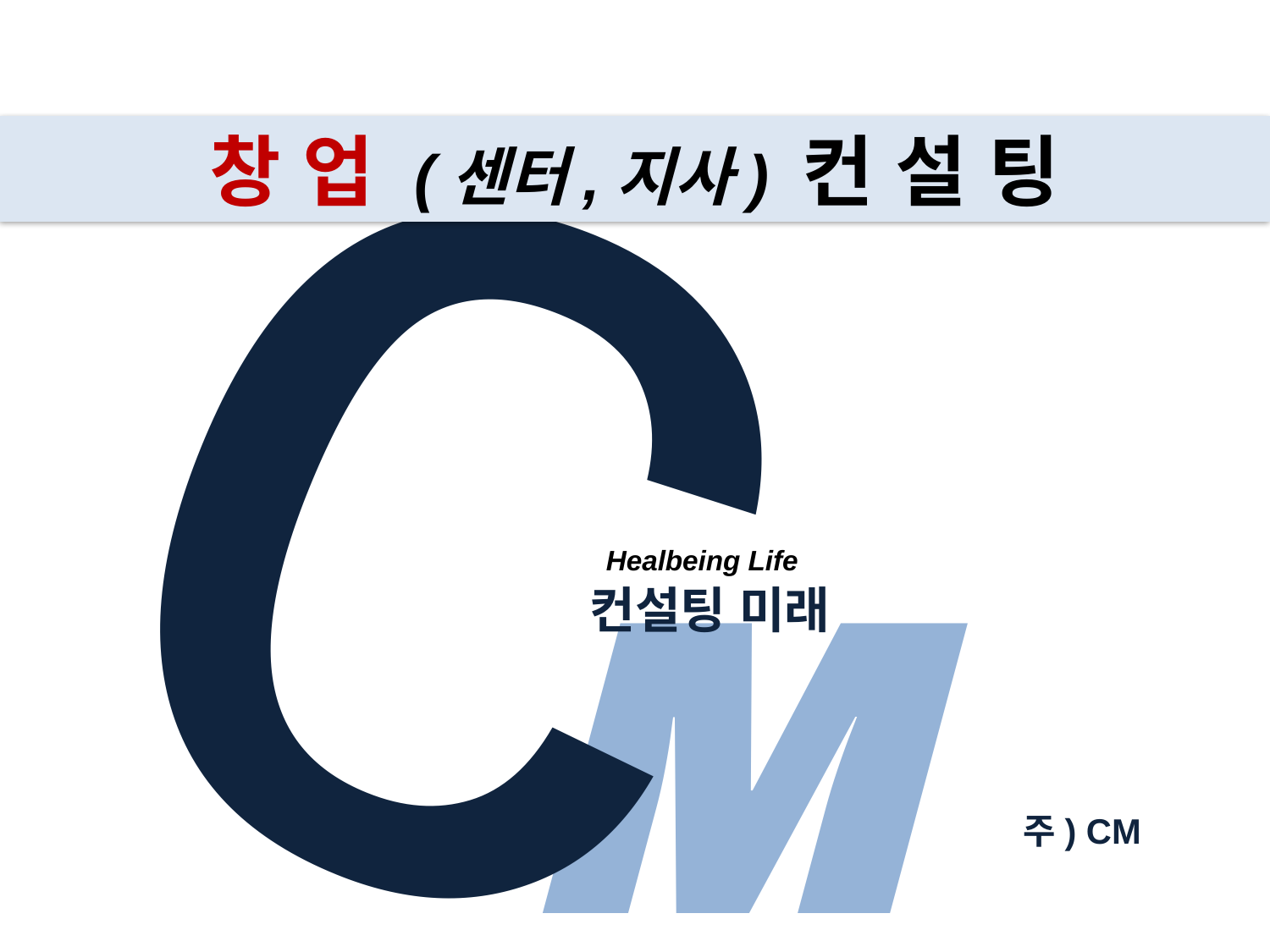

c
창 업 (센터,지사) 컨 설 팅

M
Healbeing Life
컨설팅 미래
주) CM